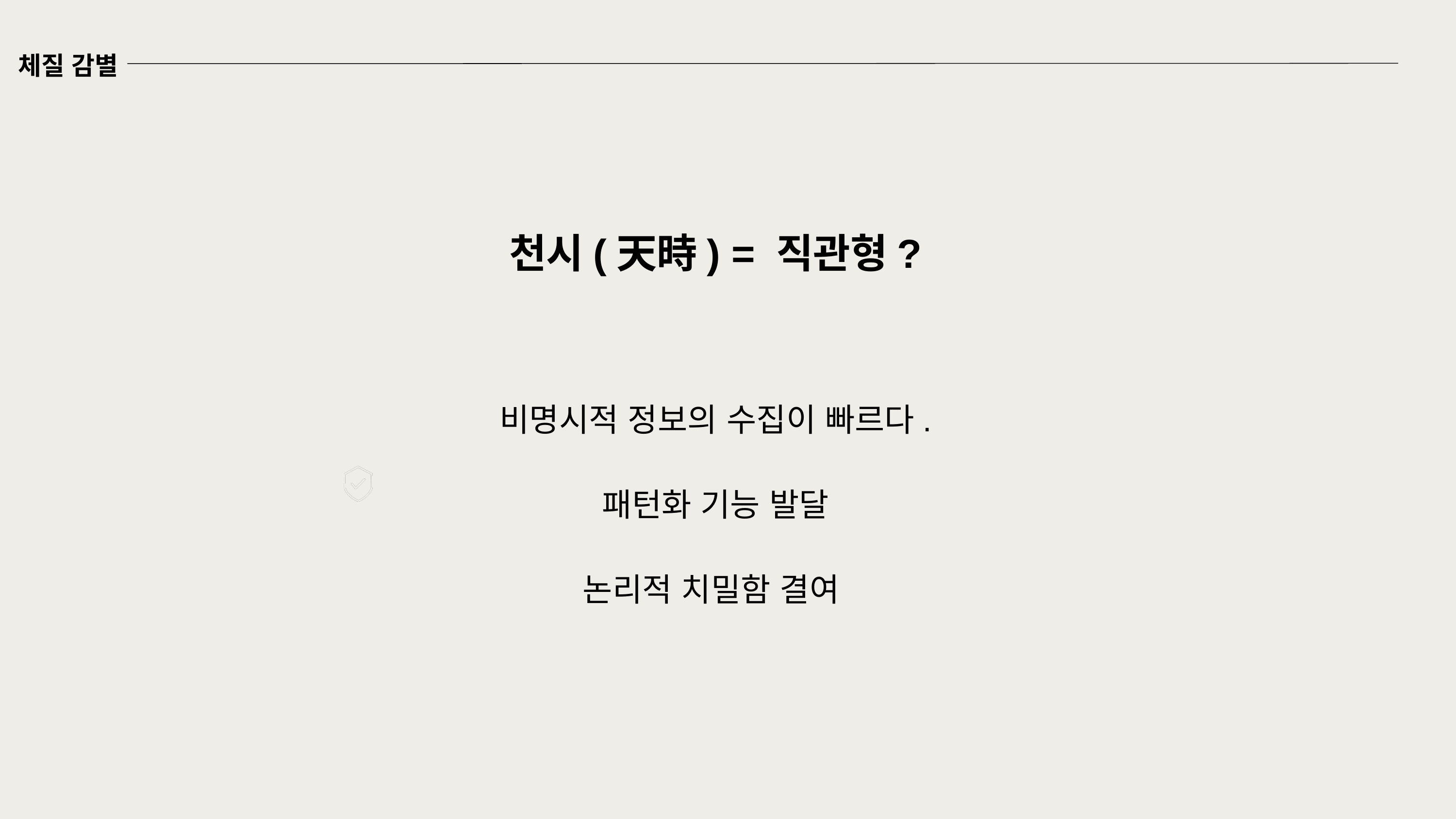

체질 감별

천시(天時) = 직관형?
비명시적 정보의 수집이 빠르다.

패턴화 기능 발달

논리적 치밀함 결여